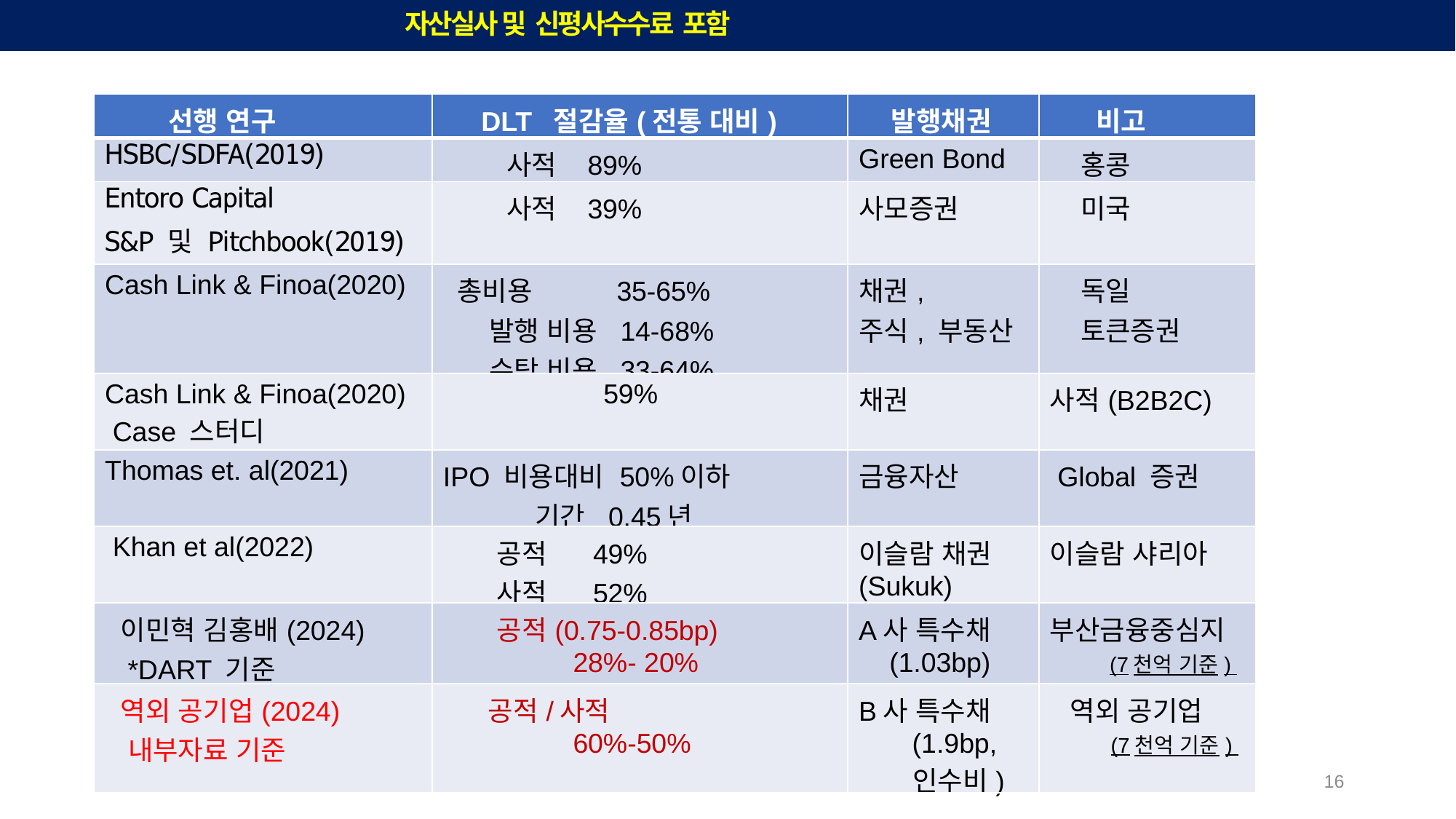

비용절감 (Savings Potential in %: 자산실사 및  신평사수수료  포함)
| 선행 연구 | DLT 절감율(전통 대비) | 발행채권 | 비고 |
| --- | --- | --- | --- |
| HSBC/SDFA(2019) | 사적 89% | Green Bond | 홍콩 |
| Entoro Capital S&P 및 Pitchbook(2019) | 사적 39% | 사모증권 | 미국 |
| Cash Link & Finoa(2020) | 총비용 35-65% 발행 비용 14-68% 수탁 비용 33-64% | 채권, 주식, 부동산 | 독일 토큰증권 |
| Cash Link & Finoa(2020) Case 스터디 | 59% | 채권 | 사적(B2B2C) |
| Thomas et. al(2021) | IPO 비용대비 50%이하 기간 0.45년 | 금융자산 | Global 증권 |
| Khan et al(2022) | 공적 49% 사적 52% | 이슬람 채권 (Sukuk) | 이슬람 샤리아 |
| 이민혁 김홍배(2024) \*DART 기준 | 공적(0.75-0.85bp) 28%- 20% | A사 특수채 (1.03bp) | 부산금융중심지 (7천억 기준) |
| 역외 공기업(2024) 내부자료 기준 | 공적/사적 60%-50% | B사 특수채 (1.9bp, 인수비) | 역외 공기업 (7천억 기준) |

16